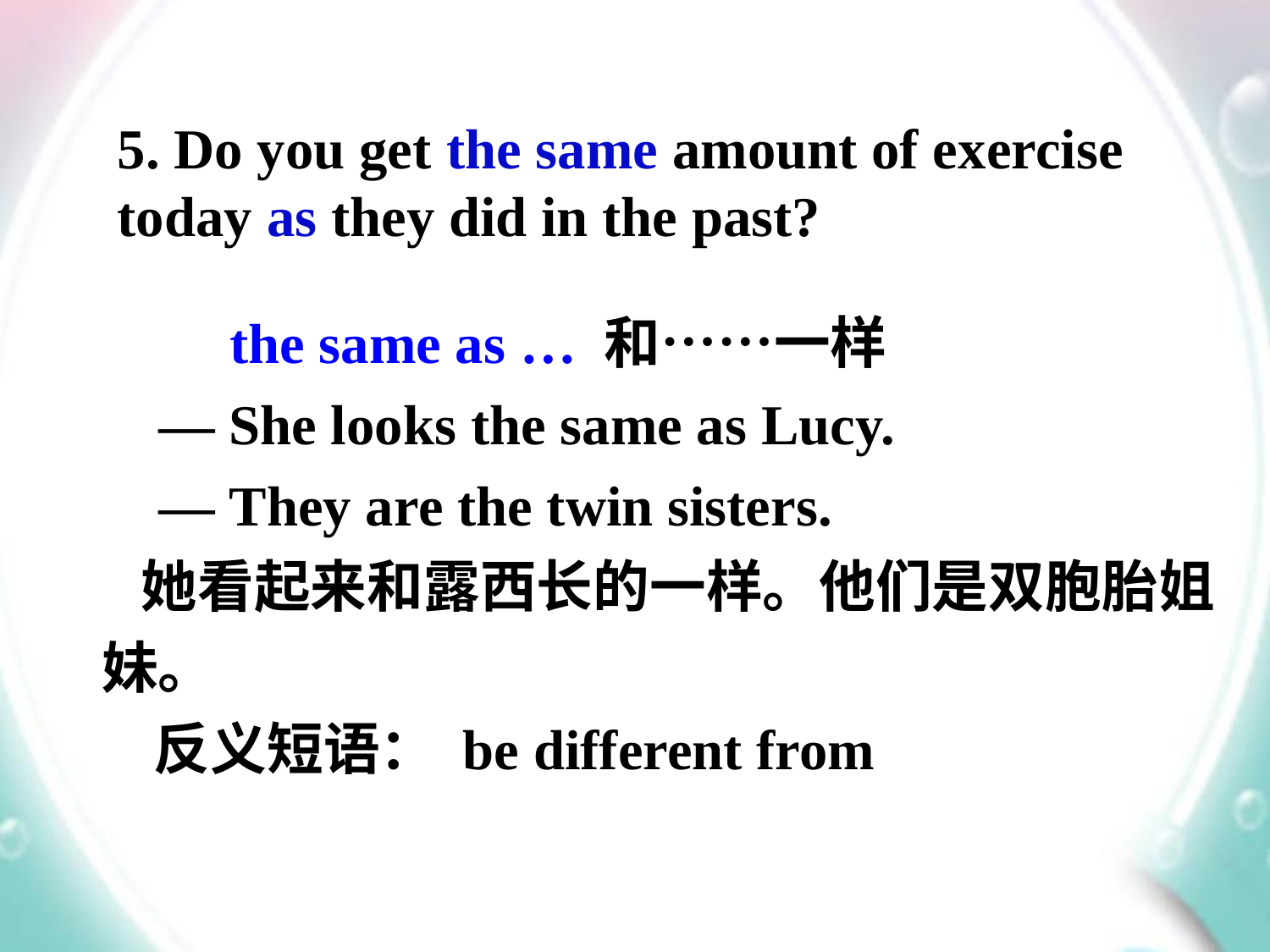

5. Do you get the same amount of exercise today as they did in the past?
         the same as … 和……一样
    — She looks the same as Lucy.
    — They are the twin sisters.
  她看起来和露西长的一样。他们是双胞胎姐妹。
   反义短语： be different from